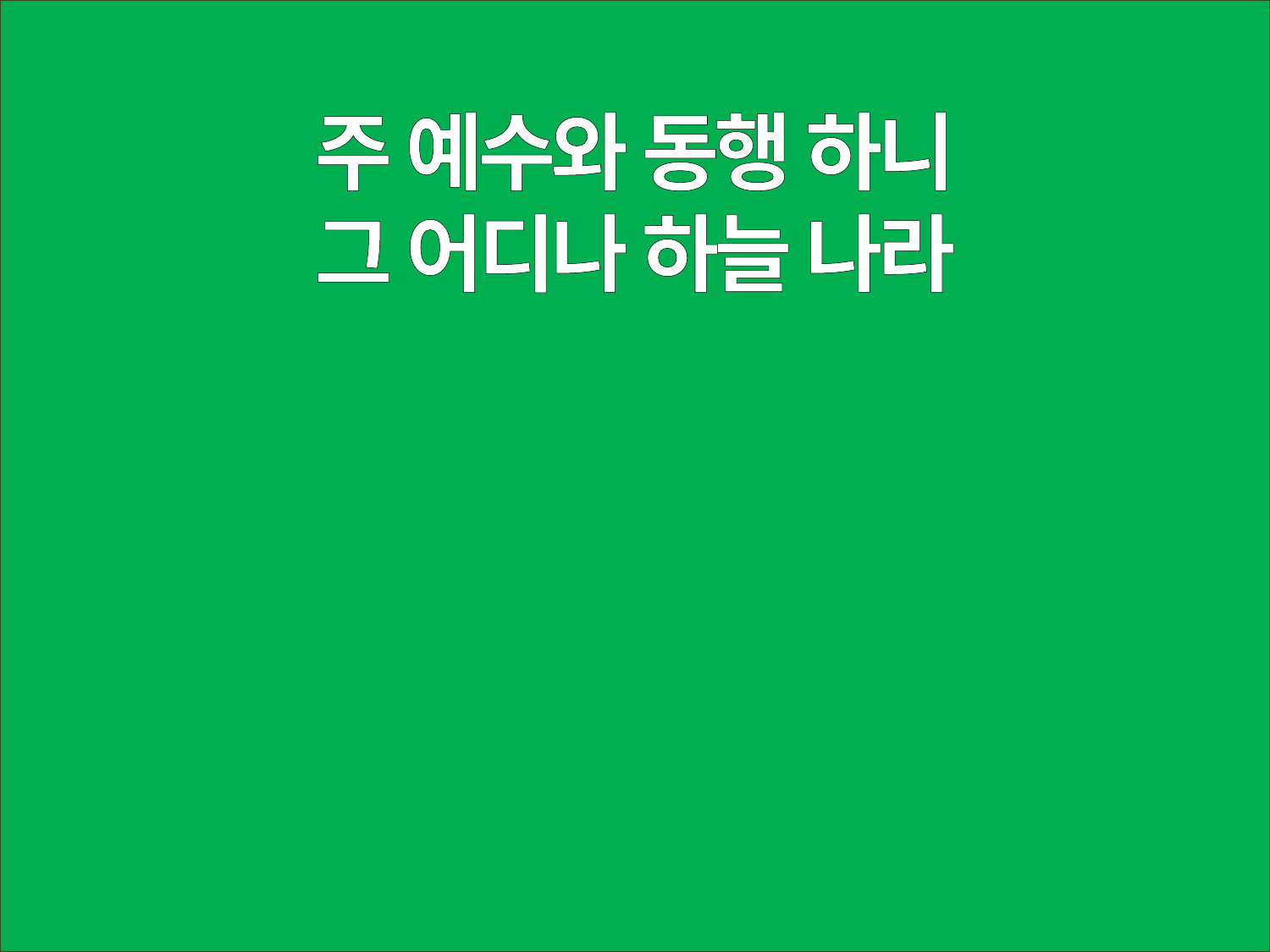

주 예수와 동행 하니
그 어디나 하늘 나라